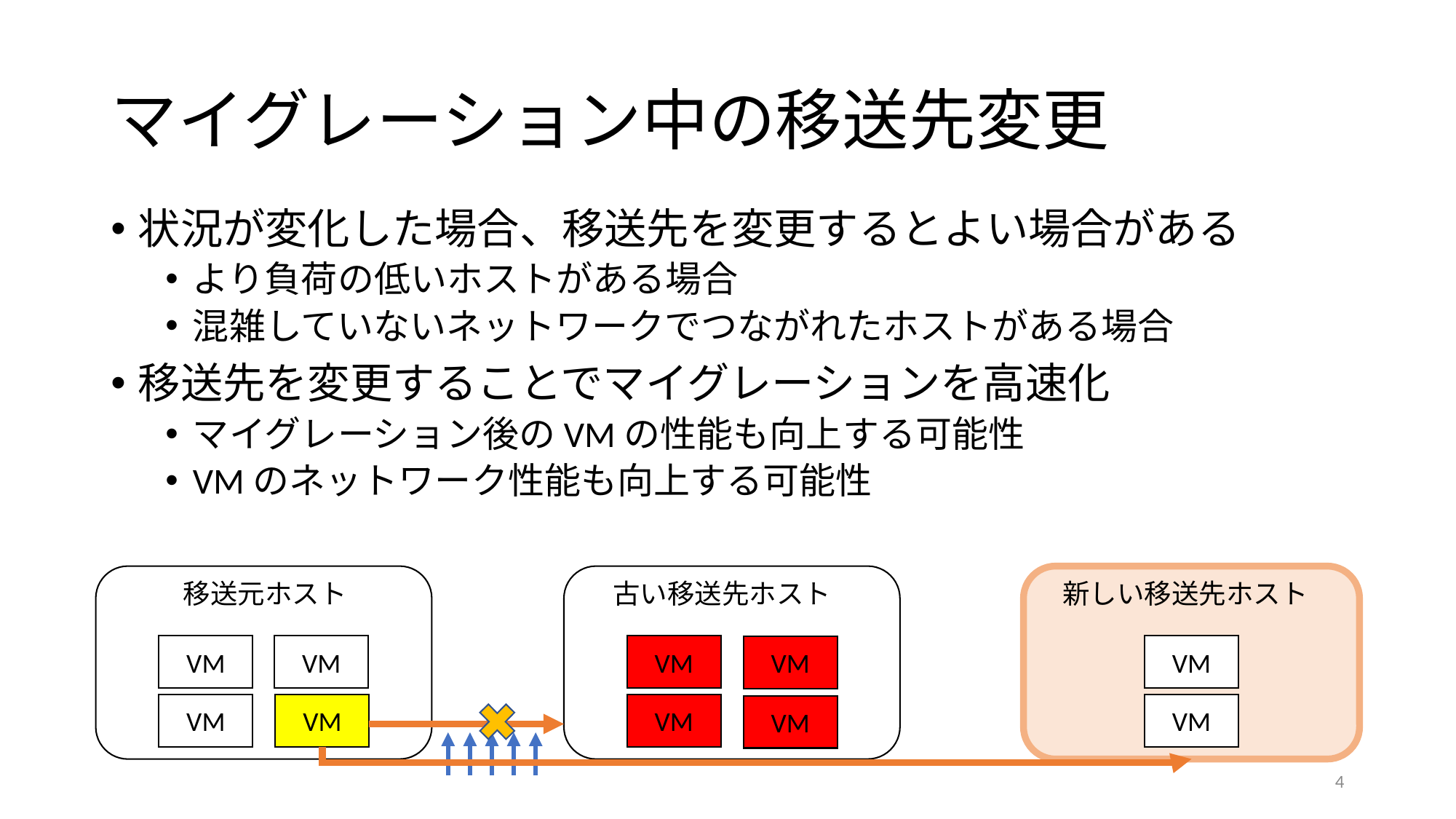

# マイグレーション中の移送先変更
状況が変化した場合、移送先を変更するとよい場合がある
より負荷の低いホストがある場合
混雑していないネットワークでつながれたホストがある場合
移送先を変更することでマイグレーションを高速化
マイグレーション後のVMの性能も向上する可能性
VMのネットワーク性能も向上する可能性

移送元ホスト
古い移送先ホスト
新しい移送先ホスト
VM
VM
VM
VM
VM
VM
VM
VM
VM
VM

4